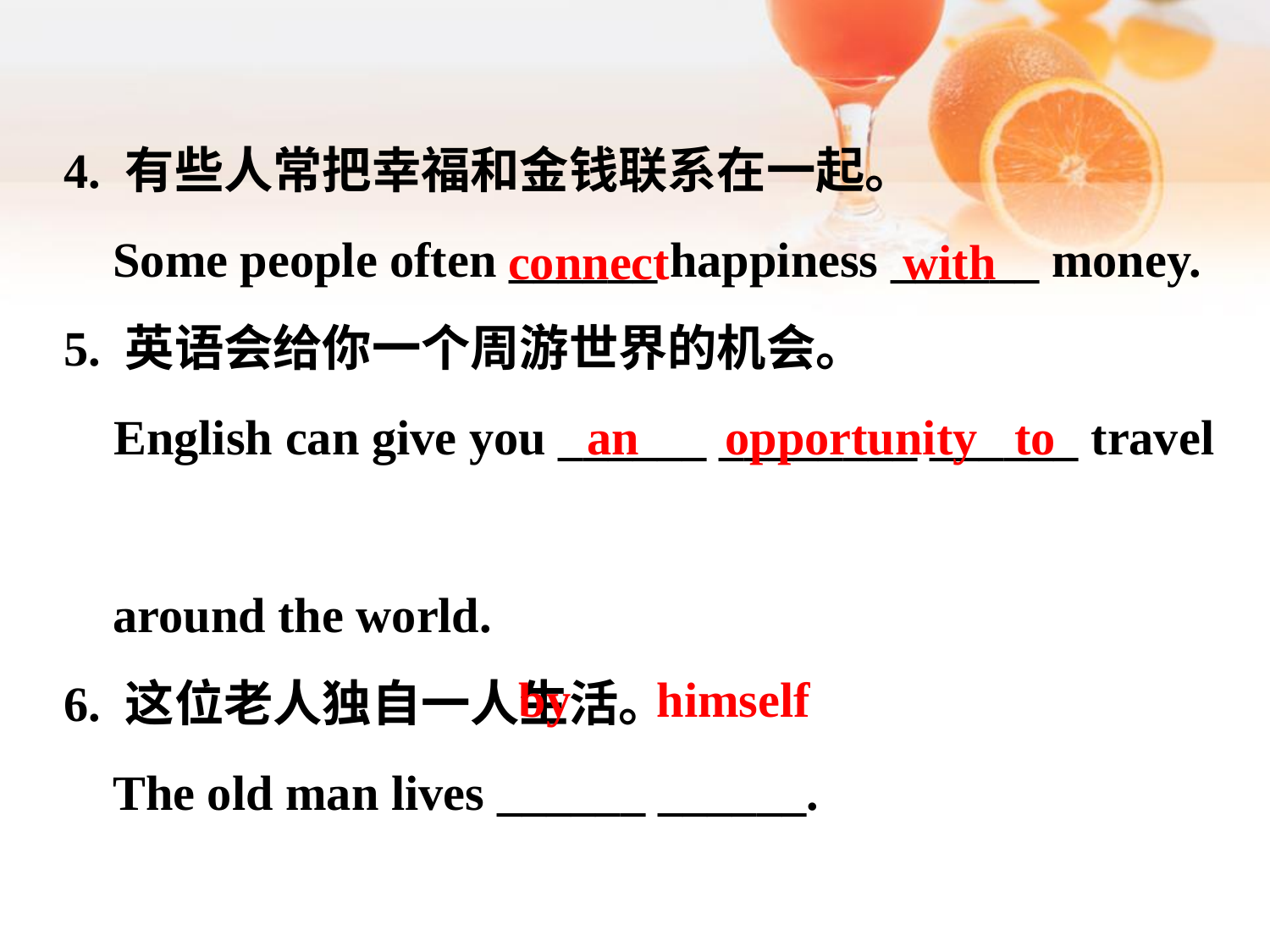

4. 有些人常把幸福和金钱联系在一起。
    Some people often ______ happiness ______ money.
5. 英语会给你一个周游世界的机会。
    English can give you ______ ________ ______ travel
    around the world.
6. 这位老人独自一人生活。
    The old man lives ______ ______.
connect                   with
 an       opportunity   to
by       himself